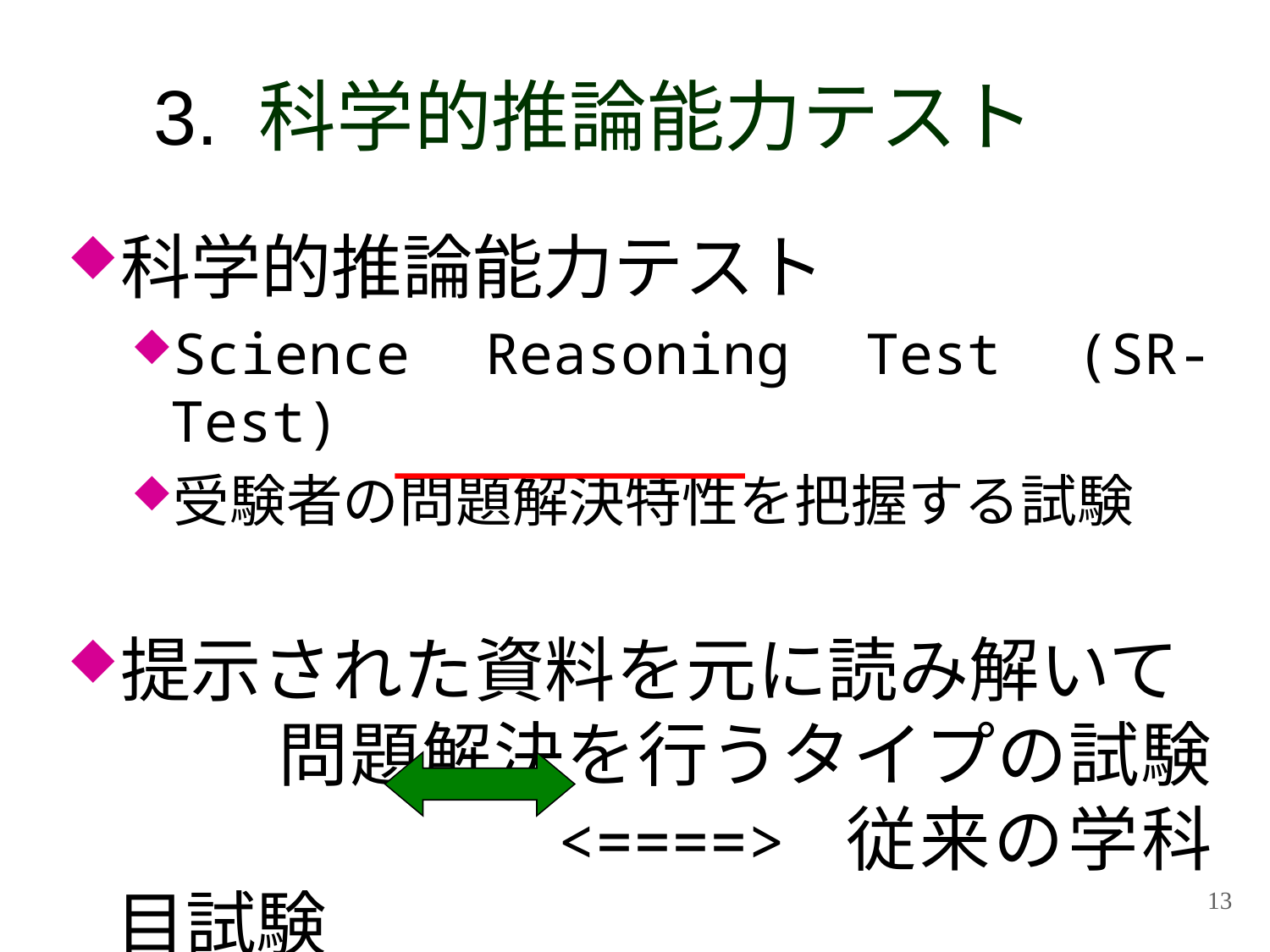

# 3. 科学的推論能力テスト
科学的推論能力テスト
Science Reasoning Test (SR-Test)
受験者の問題解決特性を把握する試験

提示された資料を元に読み解いて   	  問題解決を行うタイプの試験			  <====> 従来の学科目試験

13